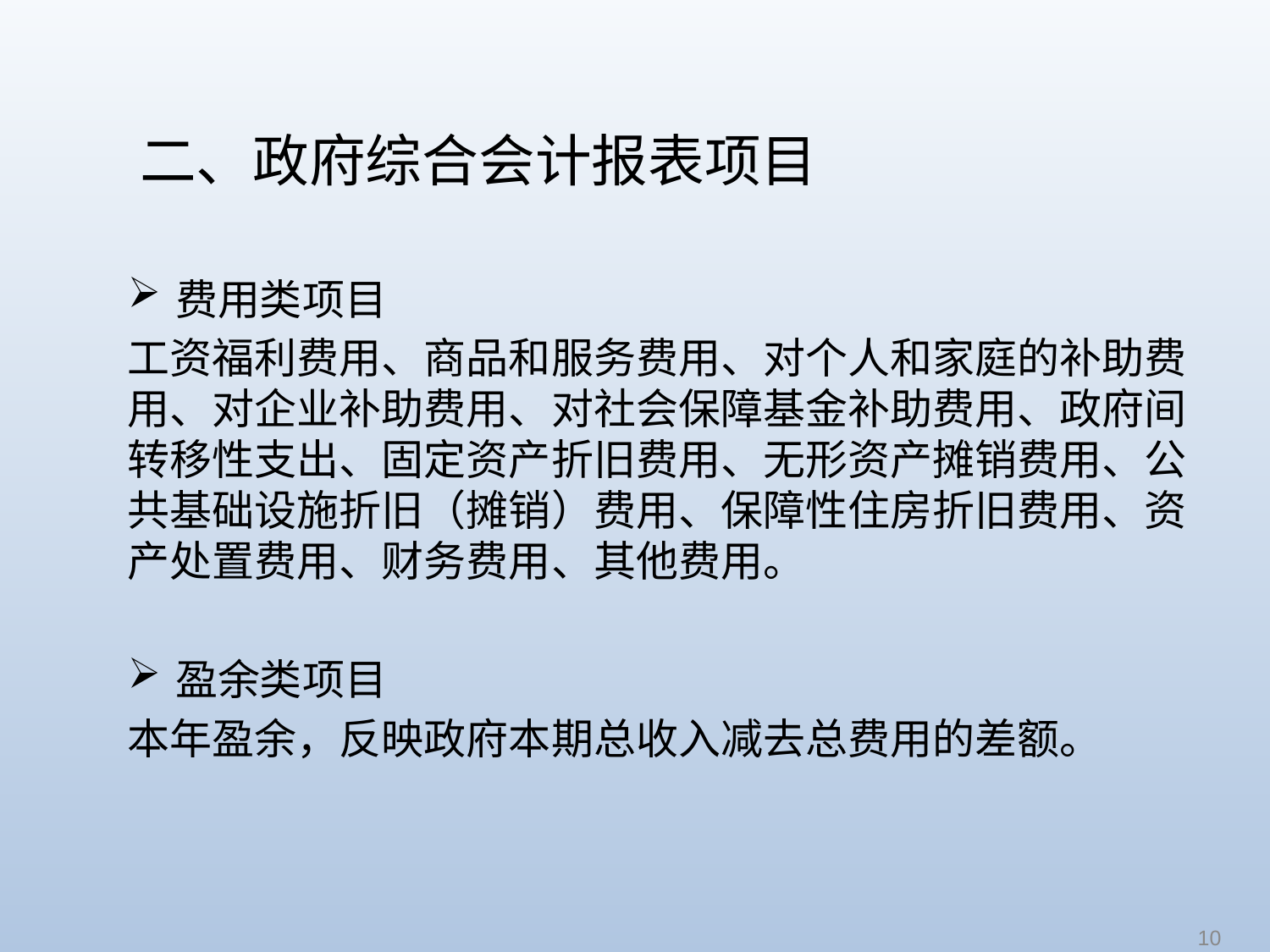

# 二、政府综合会计报表项目
费用类项目
工资福利费用、商品和服务费用、对个人和家庭的补助费用、对企业补助费用、对社会保障基金补助费用、政府间转移性支出、固定资产折旧费用、无形资产摊销费用、公共基础设施折旧（摊销）费用、保障性住房折旧费用、资产处置费用、财务费用、其他费用。

盈余类项目
本年盈余，反映政府本期总收入减去总费用的差额。

10